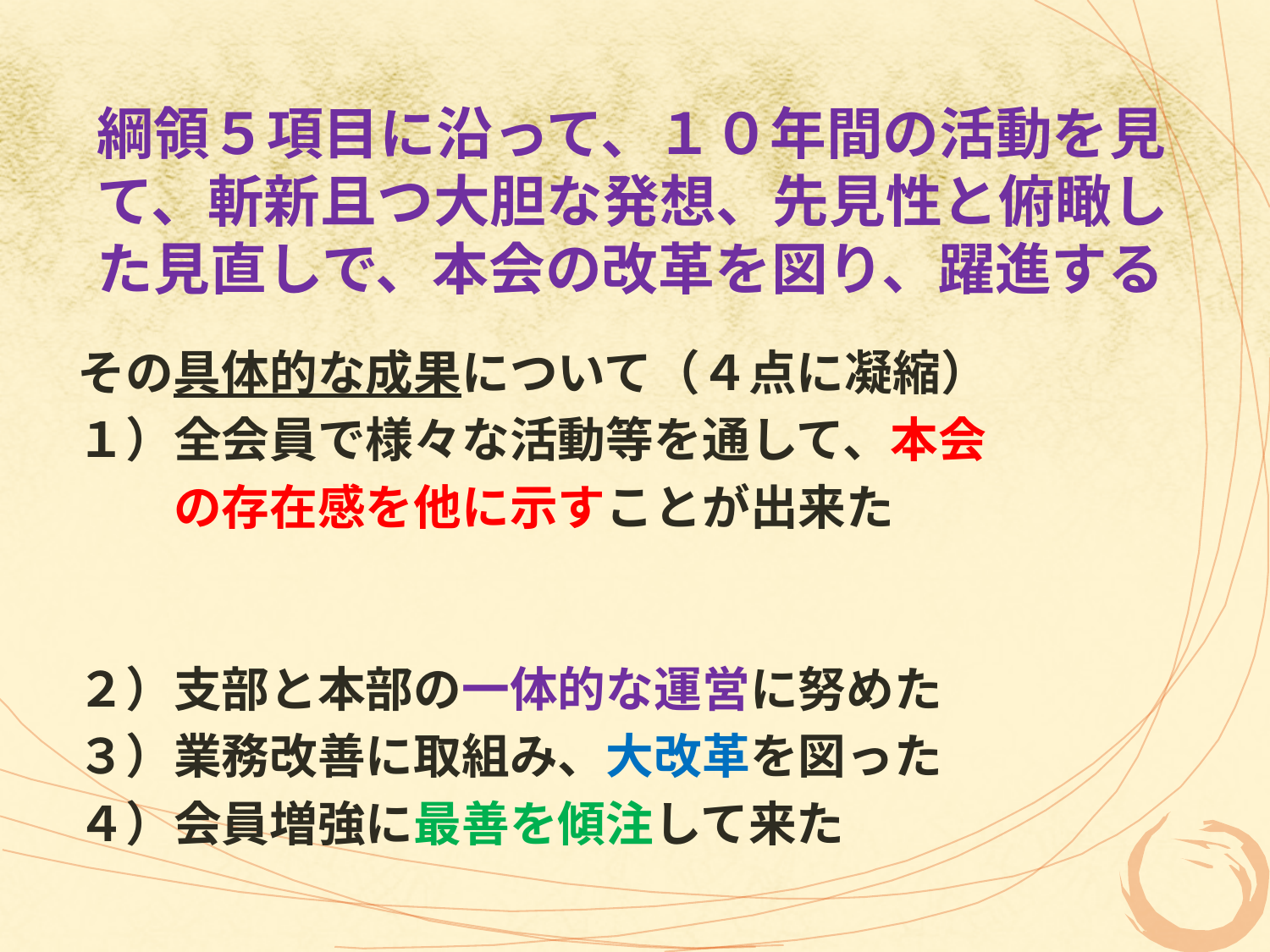

# 綱領５項目に沿って、１０年間の活動を見て、斬新且つ大胆な発想、先見性と俯瞰した見直しで、本会の改革を図り、躍進する
その具体的な成果について（４点に凝縮）
１）全会員で様々な活動等を通して、本会
　　の存在感を他に示すことが出来た
２）支部と本部の一体的な運営に努めた
３）業務改善に取組み、大改革を図った
４）会員増強に最善を傾注して来た